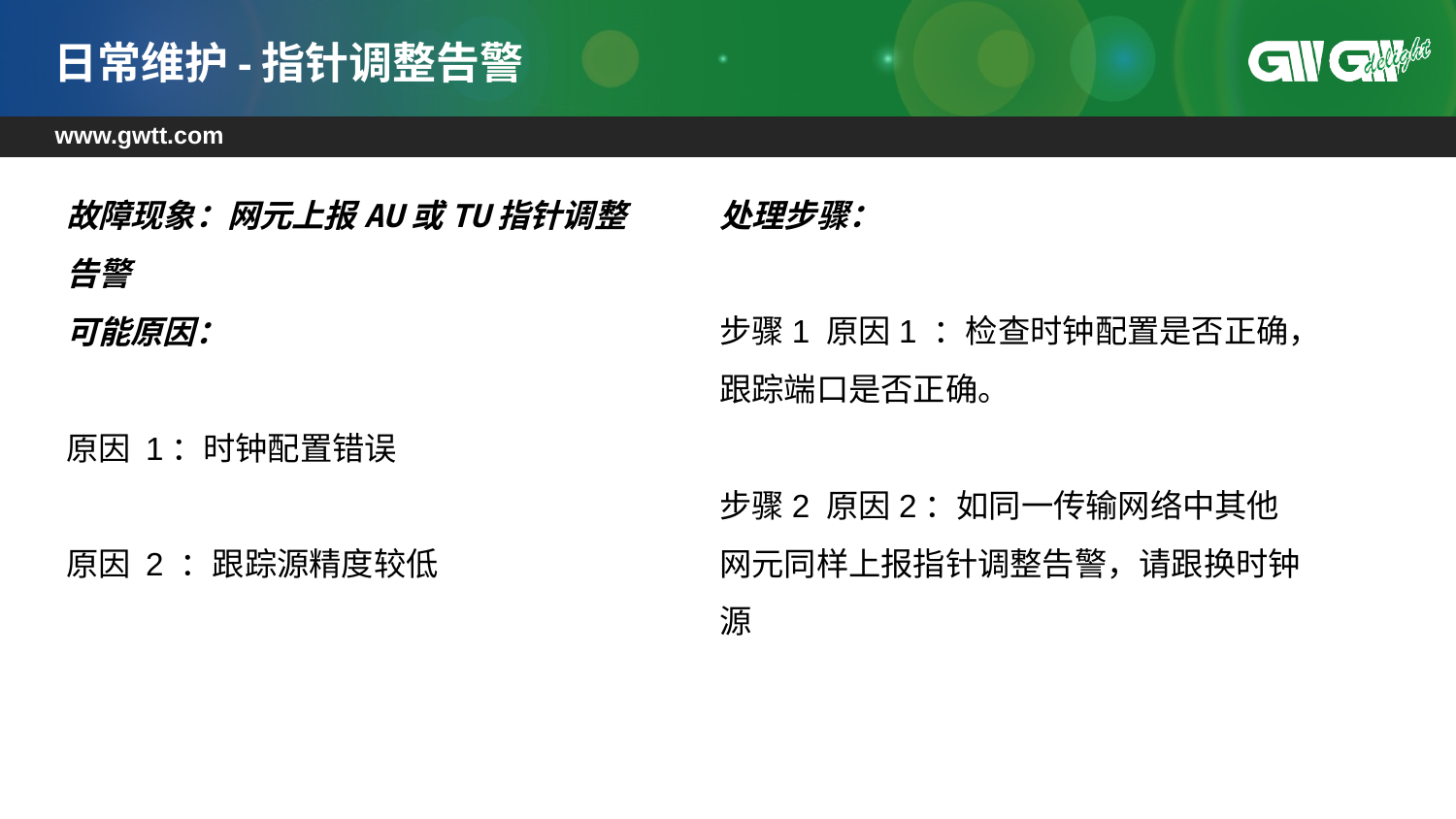

# 日常维护-指针调整告警
故障现象：网元上报AU或TU指针调整告警
可能原因：

原因 1：时钟配置错误
原因 2 ：跟踪源精度较低

处理步骤：

步骤1 原因1 ：检查时钟配置是否正确，跟踪端口是否正确。

步骤2 原因2：如同一传输网络中其他网元同样上报指针调整告警，请跟换时钟源